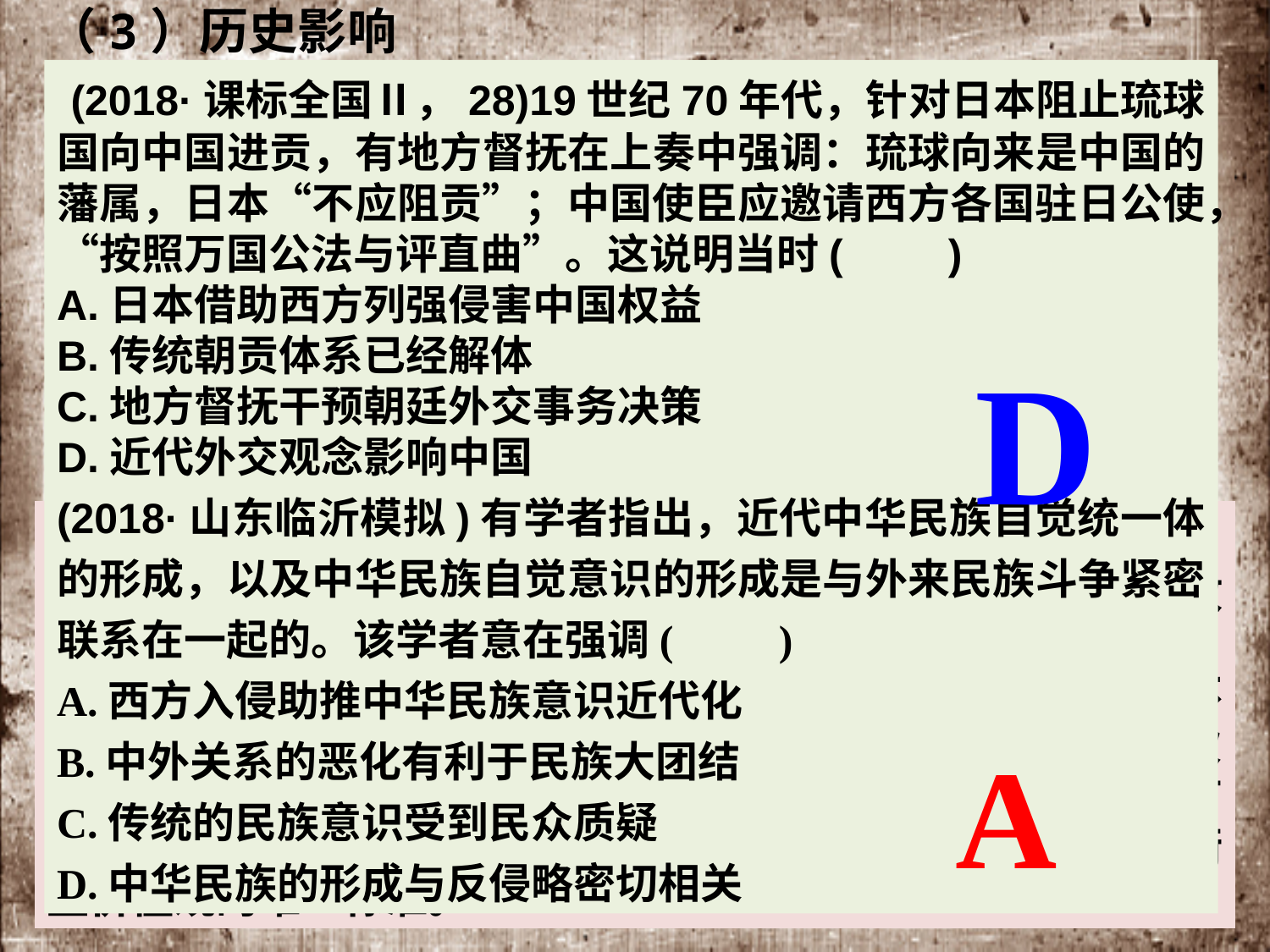

（3）历史影响
①政治上：
A.丧失了更多的领土和主权，半封建化的程度加深；
B.清政府开始被列强控制（公使进京、总理衙门）；
C.中外反动势力公开勾结，共同镇压中国人民反抗；
D.鸦片贸易合法化（以“洋药”名义进口）。
②经济上：
   外国经济势力扩张到沿海各省，并伸向内地，被进一步卷入资本主义世界市场。
③文化上：客观推动了西学东渐和洋务运动。
 (2018·课标全国Ⅱ，28)19世纪70年代，针对日本阻止琉球国向中国进贡，有地方督抚在上奏中强调：琉球向来是中国的藩属，日本“不应阻贡”；中国使臣应邀请西方各国驻日公使，“按照万国公法与评直曲”。这说明当时(　　)
A.日本借助西方列强侵害中国权益
B.传统朝贡体系已经解体
C.地方督抚干预朝廷外交事务决策
D.近代外交观念影响中国
(2018·山东临沂模拟)有学者指出，近代中华民族自觉统一体的形成，以及中华民族自觉意识的形成是与外来民族斗争紧密联系在一起的。该学者意在强调(　　)
A.西方入侵助推中华民族意识近代化
B.中外关系的恶化有利于民族大团结
C.传统的民族意识受到民众质疑
D.中华民族的形成与反侵略密切相关
D
  华夷观念的变革
    鸦片战争后清廷虽签署不平等条约，但不能据此判定朝廷放弃了天朝观念，清廷仍自以为是天下共主。
    二次鸦片战争迫使清廷承认中西平等。但实质上，中国在不平等条约体系内，在国际体系中，处于弱势和屈辱地位。 两次鸦片战争后，华夷观念也有所松动，表现为(1)承认夷人也是有文化的人。(2)承认文化多元，各有其价值，不能以儒学作为衡量价值观的唯一标准。
A